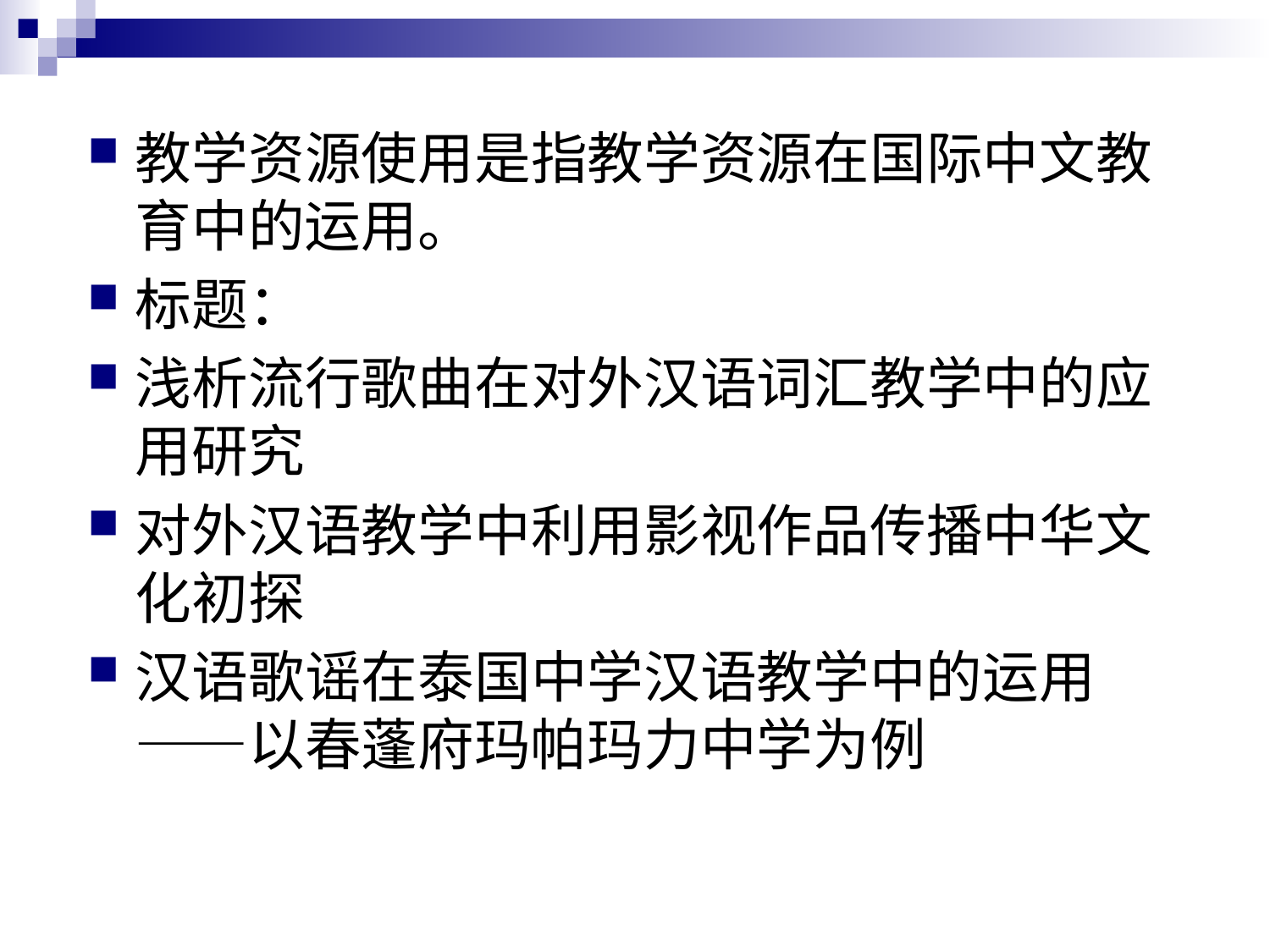

教学资源使用是指教学资源在国际中文教育中的运用。
标题：
浅析流行歌曲在对外汉语词汇教学中的应用研究
对外汉语教学中利用影视作品传播中华文化初探
汉语歌谣在泰国中学汉语教学中的运用——以春蓬府玛帕玛力中学为例